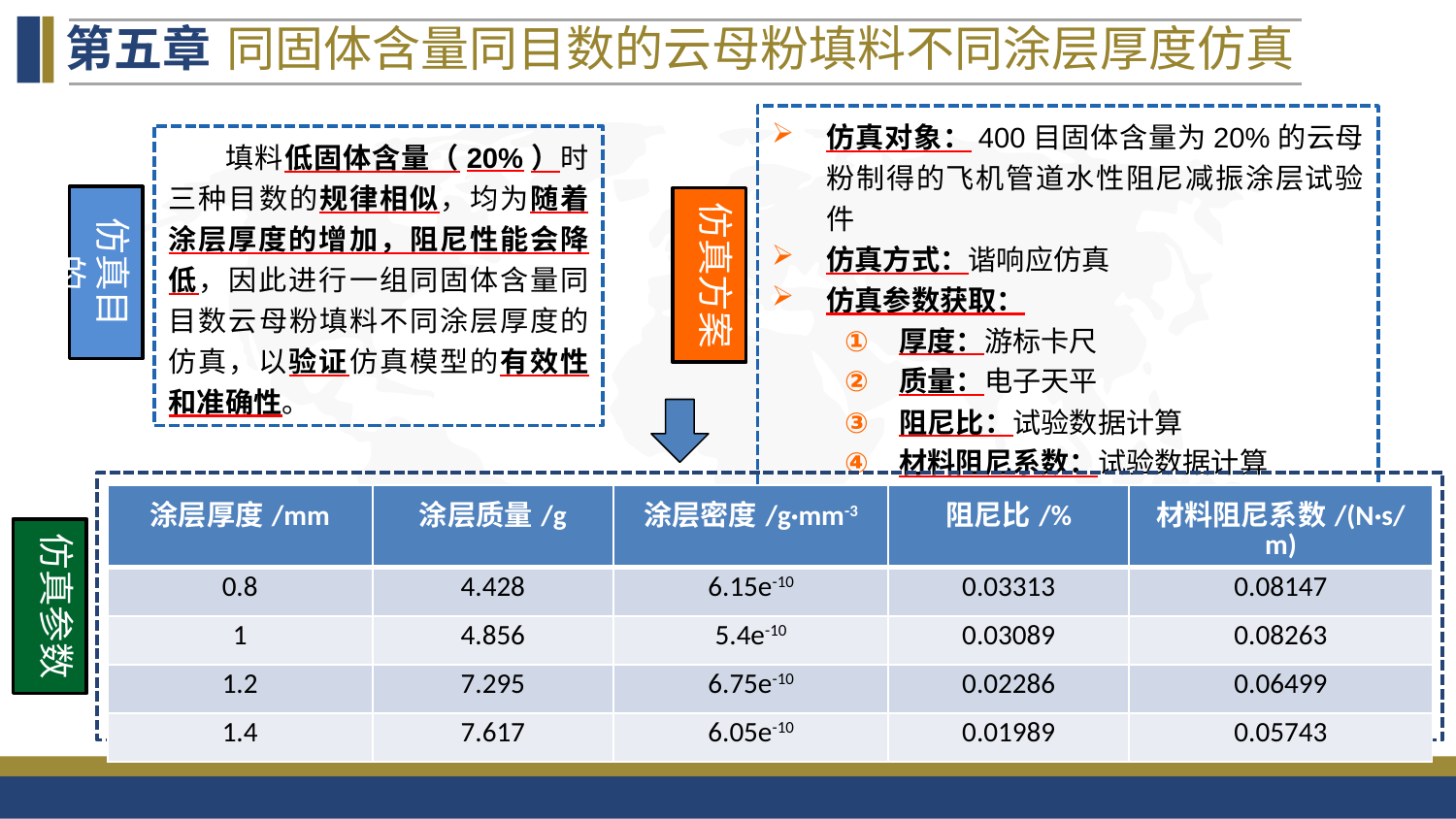

第五章
同固体含量同目数的云母粉填料不同涂层厚度仿真
仿真对象：400目固体含量为20%的云母粉制得的飞机管道水性阻尼减振涂层试验件
仿真方式：谐响应仿真
仿真参数获取：
厚度：游标卡尺
质量：电子天平
阻尼比：试验数据计算
材料阻尼系数：试验数据计算
仿真方案
填料低固体含量（20%）时三种目数的规律相似，均为随着涂层厚度的增加，阻尼性能会降低，因此进行一组同固体含量同目数云母粉填料不同涂层厚度的仿真，以验证仿真模型的有效性和准确性。
仿真目的

| 涂层厚度/mm | 涂层质量/g | 涂层密度/g·mm-3 | 阻尼比/% | 材料阻尼系数/(N·s/m) |
| --- | --- | --- | --- | --- |
| 0.8 | 4.428 | 6.15e-10 | 0.03313 | 0.08147 |
| 1 | 4.856 | 5.4e-10 | 0.03089 | 0.08263 |
| 1.2 | 7.295 | 6.75e-10 | 0.02286 | 0.06499 |
| 1.4 | 7.617 | 6.05e-10 | 0.01989 | 0.05743 |
仿真参数